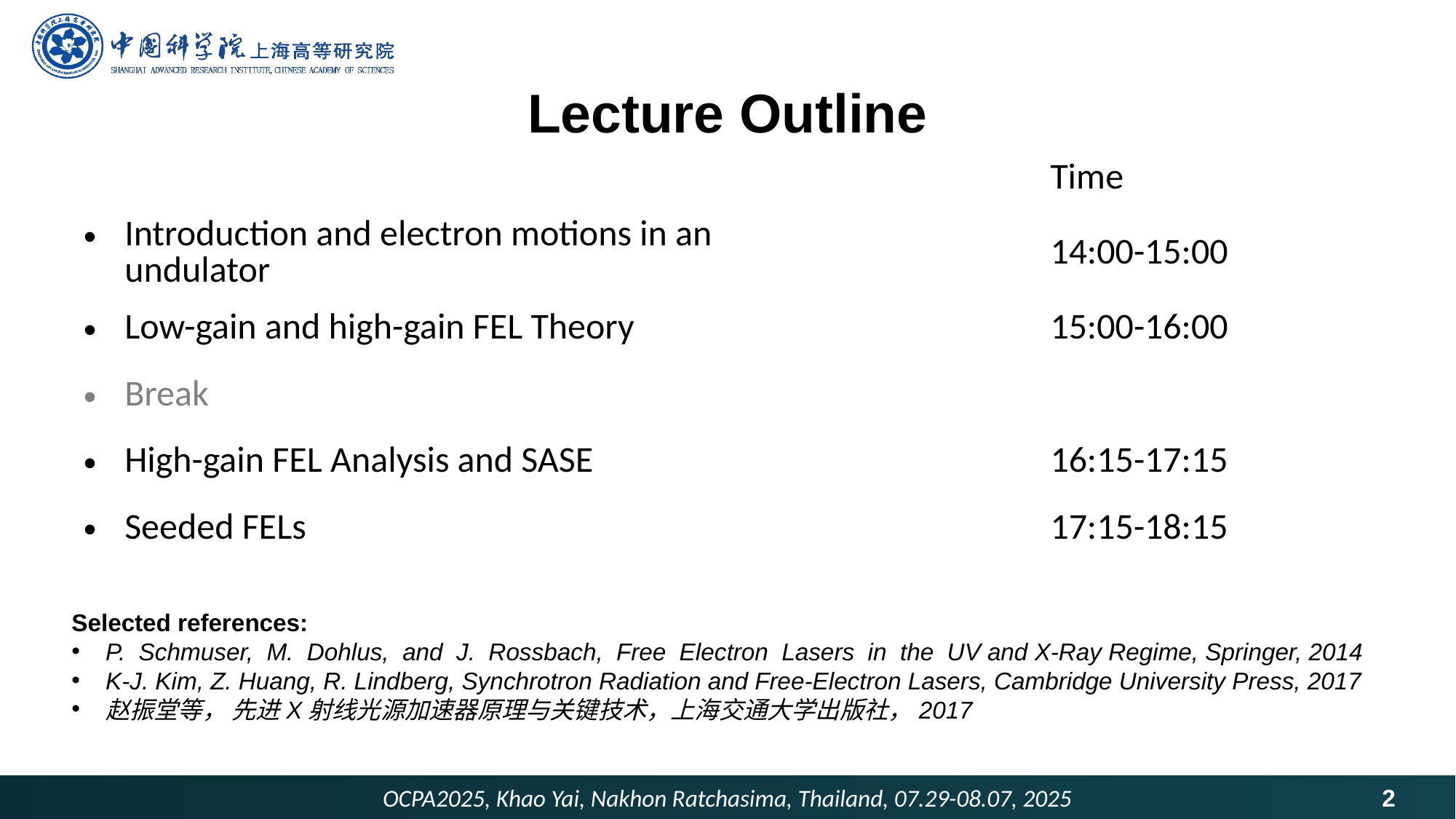

# Lecture Outline
|  |  | Time |
| --- | --- | --- |
| Introduction and electron motions in an undulator |  | 14:00-15:00 |
| Low-gain and high-gain FEL Theory |  | 15:00-16:00 |
| Break |  |  |
| High-gain FEL Analysis and SASE |  | 16:15-17:15 |
| Seeded FELs |  | 17:15-18:15 |
Selected references:
P.  Schmuser,  M.  Dohlus,  and  J.  Rossbach,  Free  Electron  Lasers  in  the  UV and X‐Ray Regime, Springer, 2014
K‐J. Kim, Z. Huang, R. Lindberg, Synchrotron Radiation and Free-Electron Lasers, Cambridge University Press, 2017
赵振堂等， 先进X射线光源加速器原理与关键技术，上海交通大学出版社，2017
2